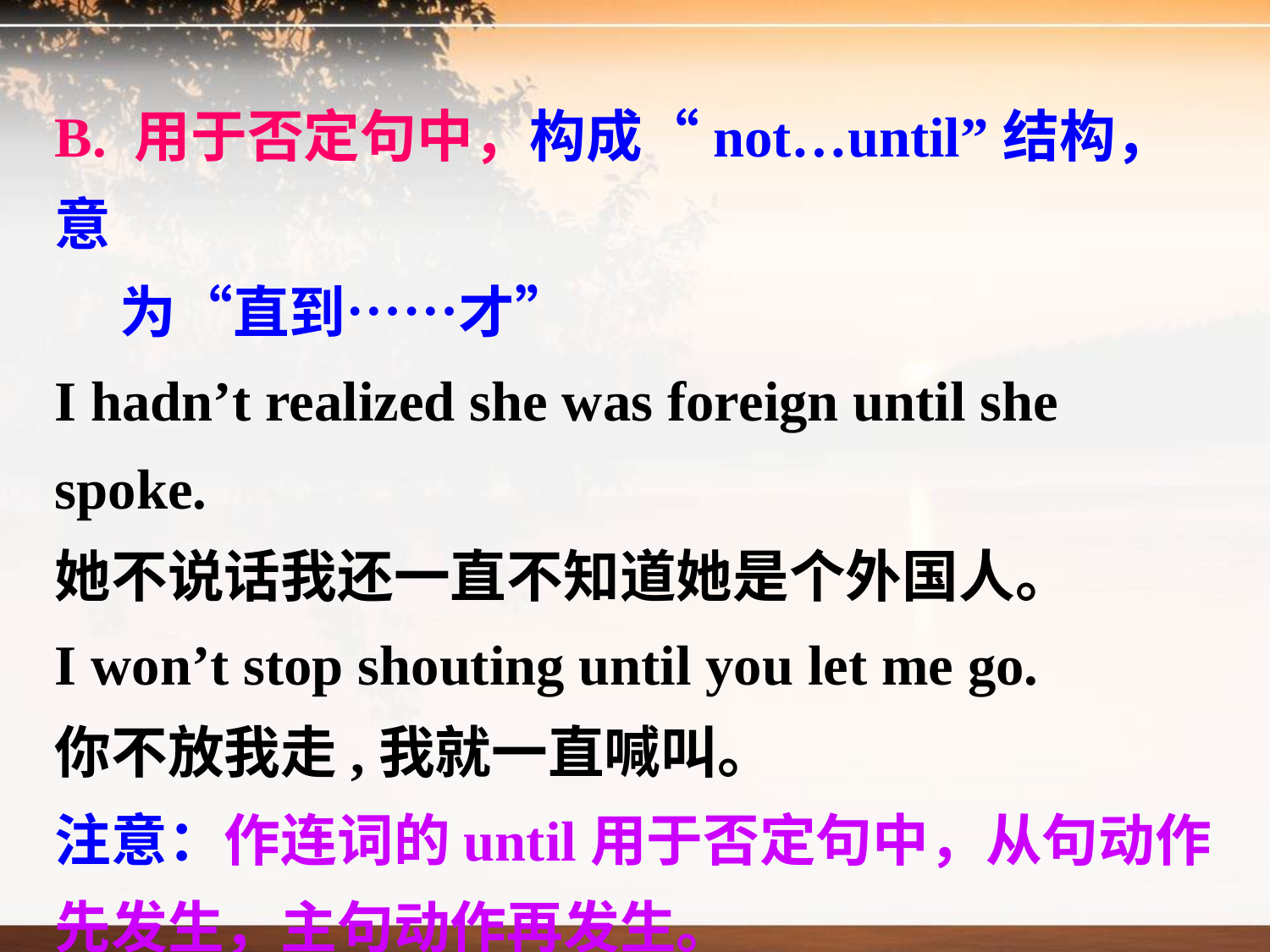

B. 用于否定句中，构成“not…until”结构，意
    为“直到……才”
I hadn’t realized she was foreign until she spoke.
她不说话我还一直不知道她是个外国人。
I won’t stop shouting until you let me go.
你不放我走,我就一直喊叫。
注意：作连词的until用于否定句中，从句动作先发生，主句动作再发生。